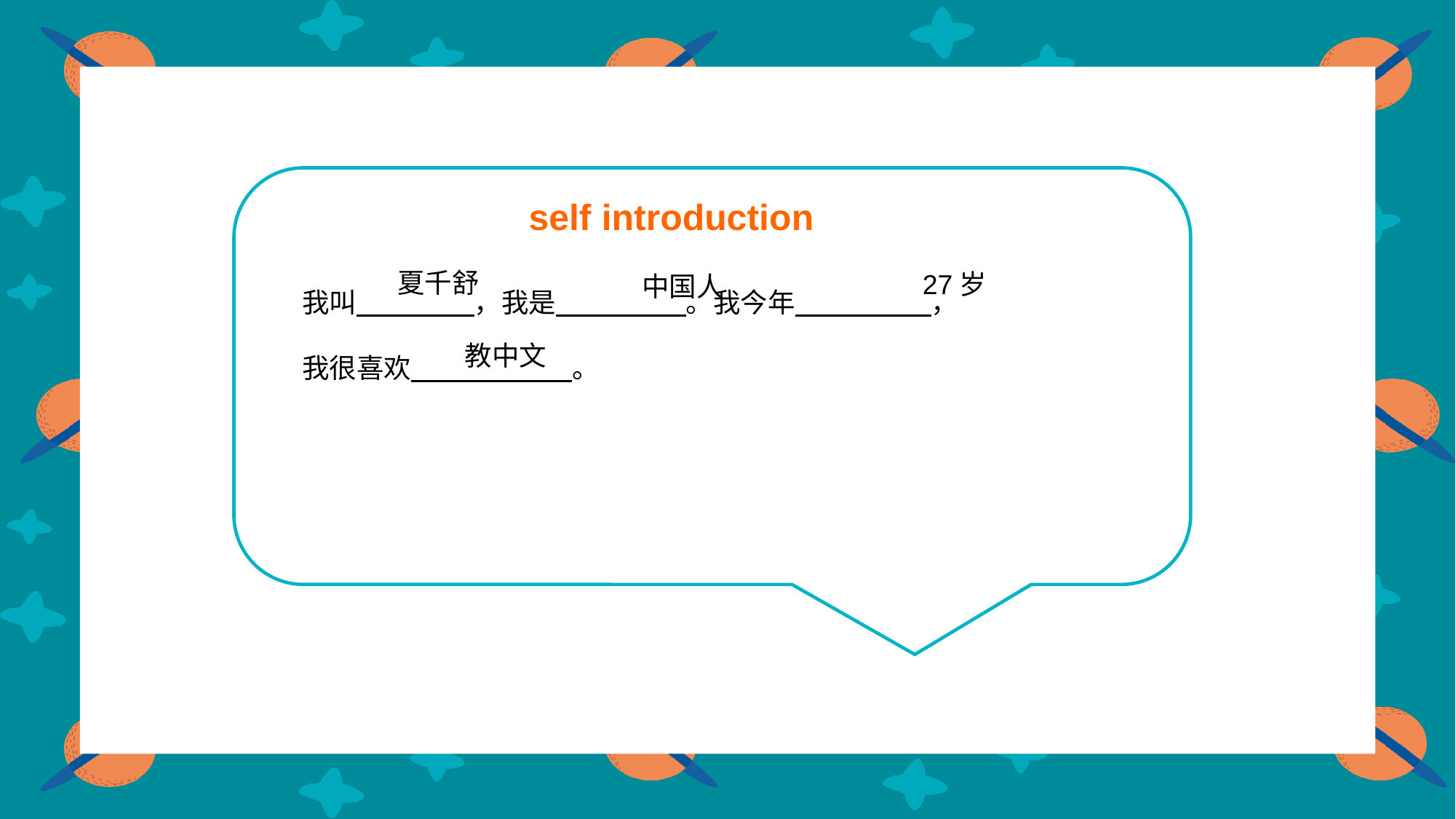

self introduction
夏千舒
27岁
中国人
我叫                   ，我是                     。我今年                      ，

我很喜欢                          。

教中文